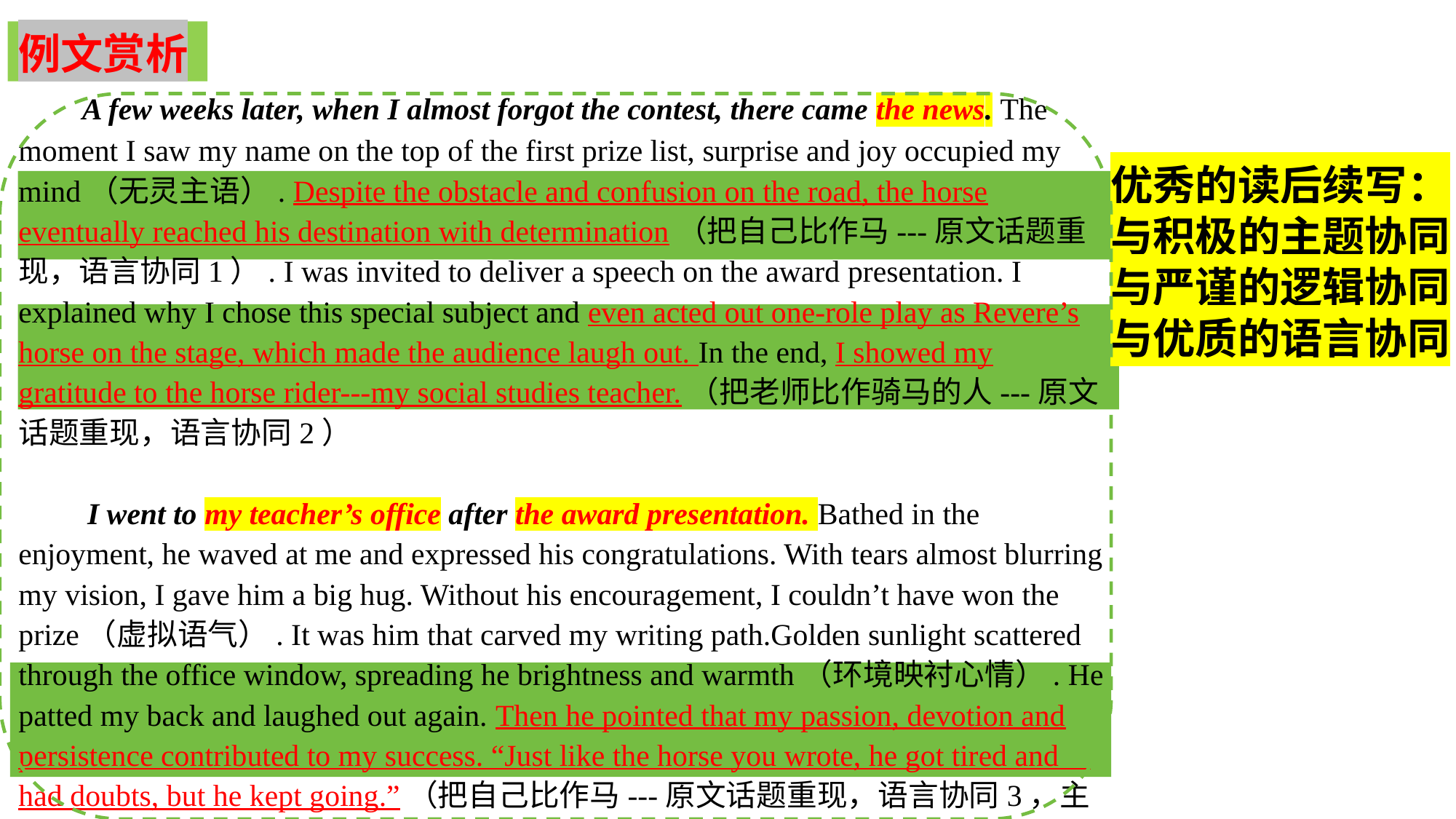

例文赏析

       A few weeks later, when I almost forgot the contest, there came the news. The moment I saw my name on the top of the first prize list, surprise and joy occupied my mind（无灵主语）. Despite the obstacle and confusion on the road, the horse eventually reached his destination with determination（把自己比作马---原文话题重现，语言协同1）. I was invited to deliver a speech on the award presentation. I explained why I chose this special subject and even acted out one-role play as Revere’s horse on the stage, which made the audience laugh out. In the end, I showed my gratitude to the horse rider---my social studies teacher.（把老师比作骑马的人---原文话题重现，语言协同2）

         I went to my teacher’s office after the award presentation. Bathed in the enjoyment, he waved at me and expressed his congratulations. With tears almost blurring my vision, I gave him a big hug. Without his encouragement, I couldn’t have won the prize（虚拟语气）. It was him that carved my writing path.Golden sunlight scattered through the office window, spreading he brightness and warmth（环境映衬心情）. He patted my back and laughed out again. Then he pointed that my passion, devotion and persistence contributed to my success. “Just like the horse you wrote, he got tired and     had doubts, but he kept going.”（把自己比作马---原文话题重现，语言协同3，主题升华）

优秀的读后续写：
与积极的主题协同
与严谨的逻辑协同
与优质的语言协同